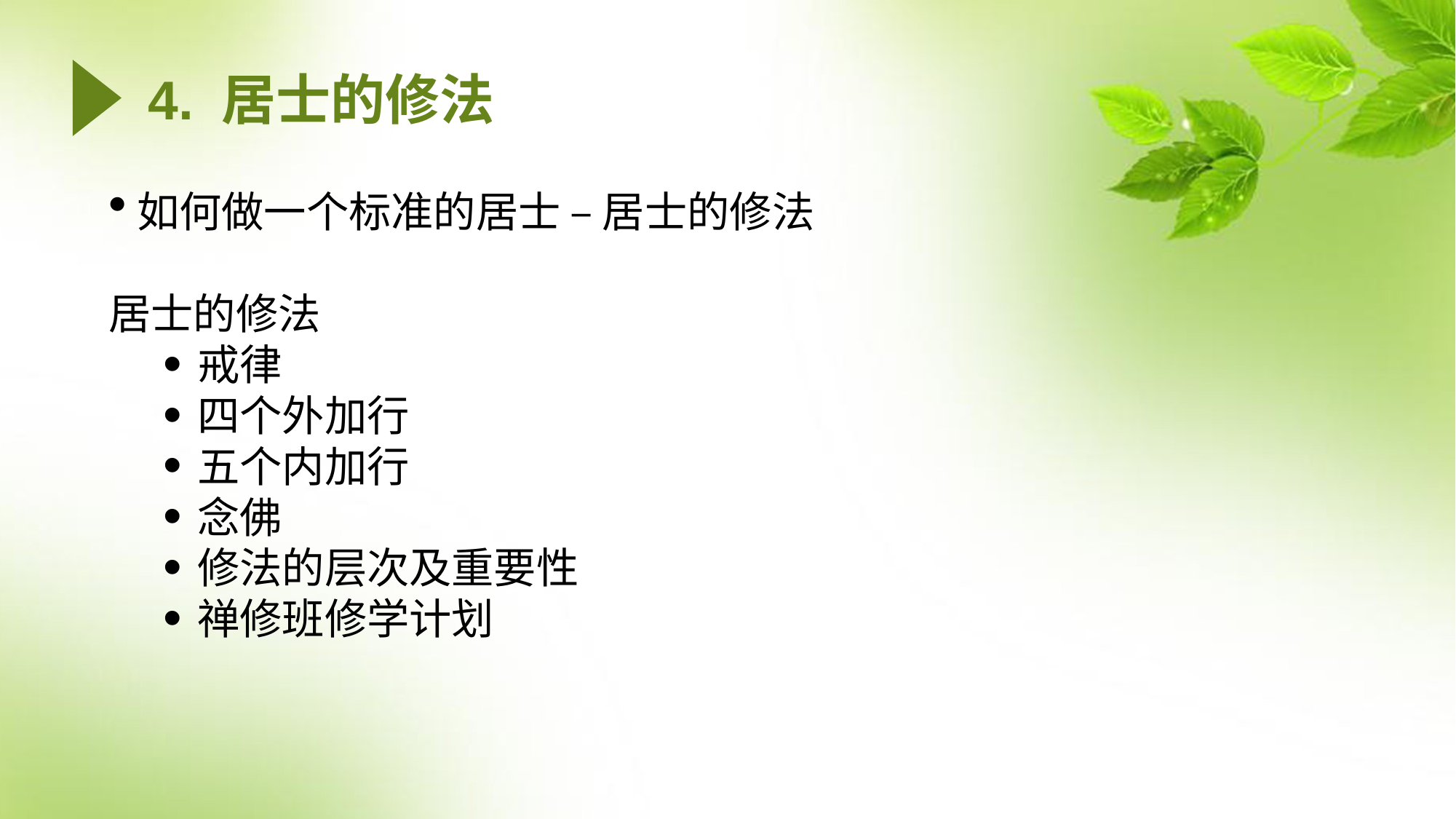

# 4. 居士的修法
如何做一个标准的居士 – 居士的修法

居士的修法
戒律
四个外加行
五个内加行
念佛
修法的层次及重要性
禅修班修学计划